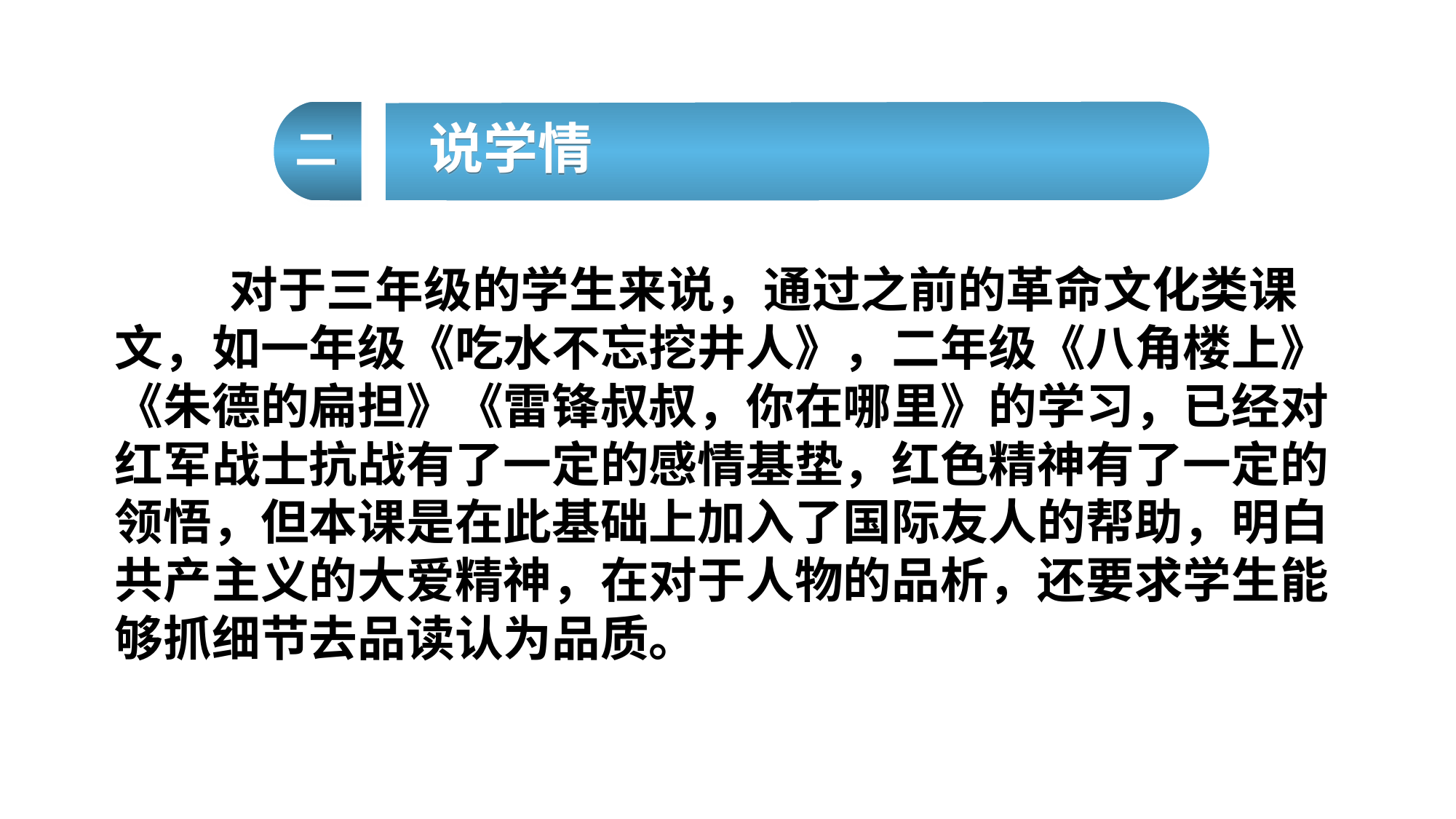

说学情
二
      对于三年级的学生来说，通过之前的革命文化类课文，如一年级《吃水不忘挖井人》，二年级《八角楼上》《朱德的扁担》《雷锋叔叔，你在哪里》的学习，已经对红军战士抗战有了一定的感情基垫，红色精神有了一定的领悟，但本课是在此基础上加入了国际友人的帮助，明白共产主义的大爱精神，在对于人物的品析，还要求学生能够抓细节去品读认为品质。